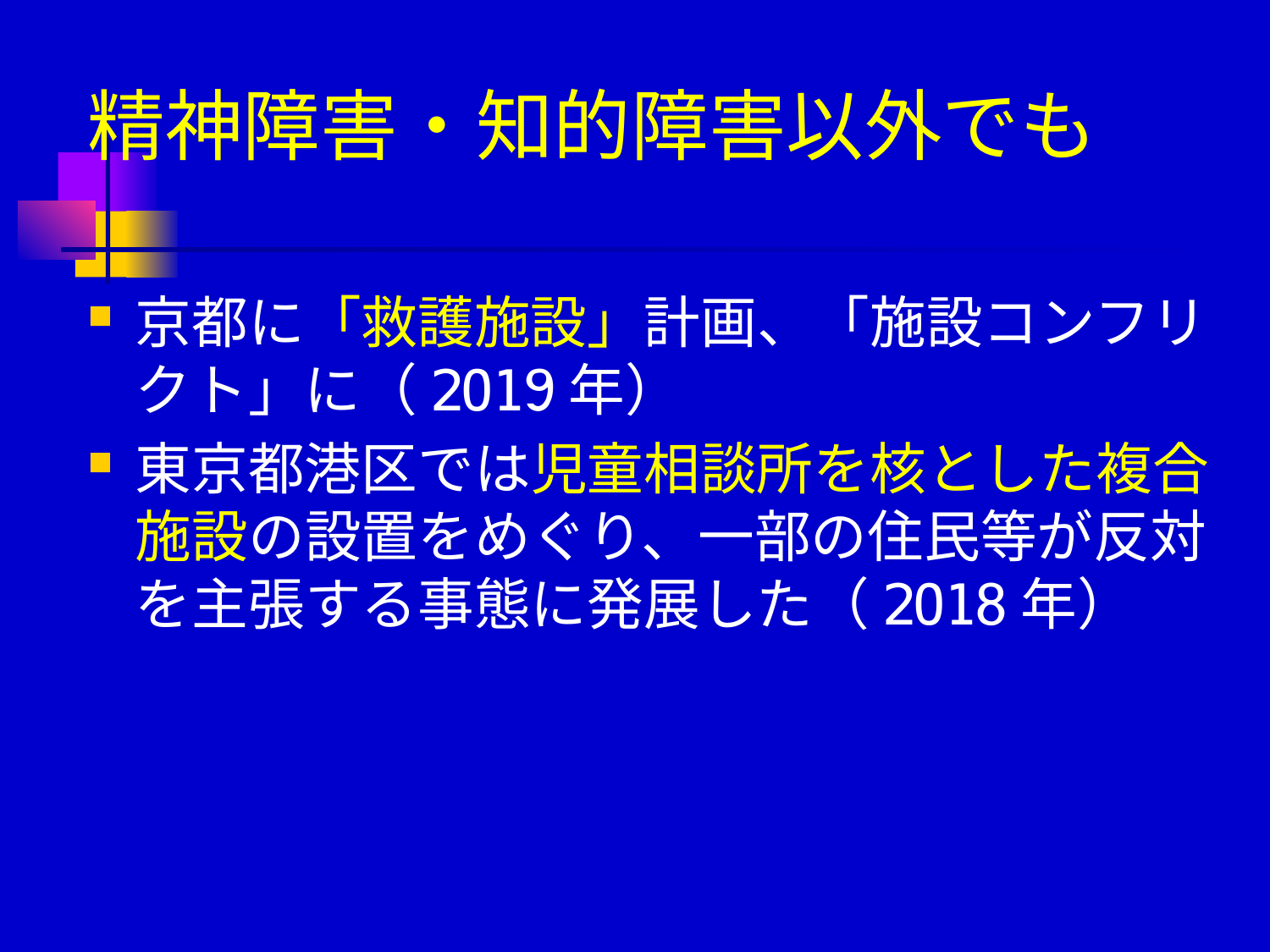

# 精神障害・知的障害以外でも
京都に「救護施設」計画、「施設コンフリクト」に（2019年）
東京都港区では児童相談所を核とした複合施設の設置をめぐり、一部の住民等が反対を主張する事態に発展した（2018年）